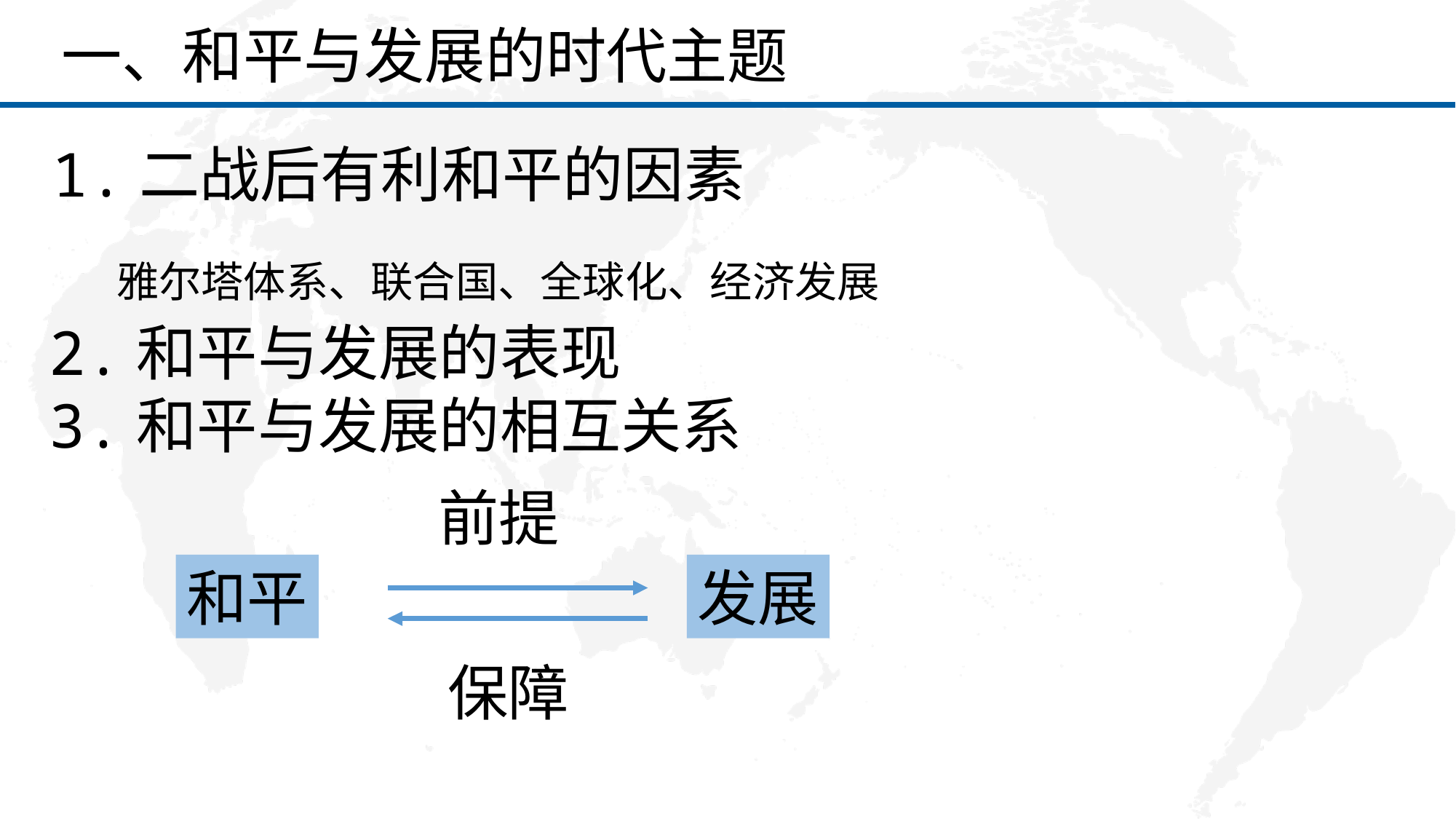

一、和平与发展的时代主题
1.二战后有利和平的因素
雅尔塔体系、联合国、全球化、经济发展
2.和平与发展的表现
3.和平与发展的相互关系
前提
和平
发展
保障